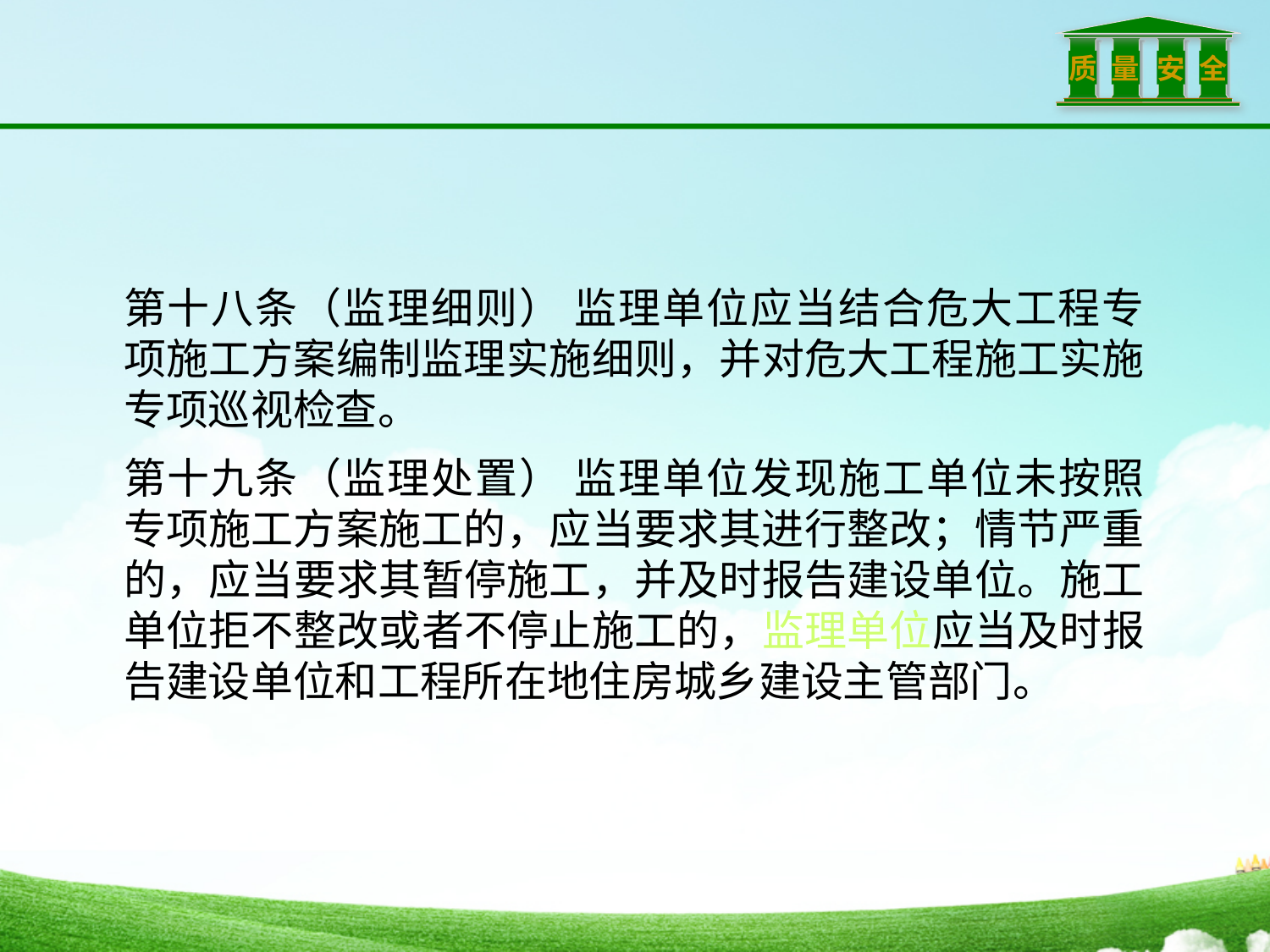

第十八条（监理细则） 监理单位应当结合危大工程专项施工方案编制监理实施细则，并对危大工程施工实施专项巡视检查。
第十九条（监理处置） 监理单位发现施工单位未按照专项施工方案施工的，应当要求其进行整改；情节严重的，应当要求其暂停施工，并及时报告建设单位。施工单位拒不整改或者不停止施工的，监理单位应当及时报告建设单位和工程所在地住房城乡建设主管部门。